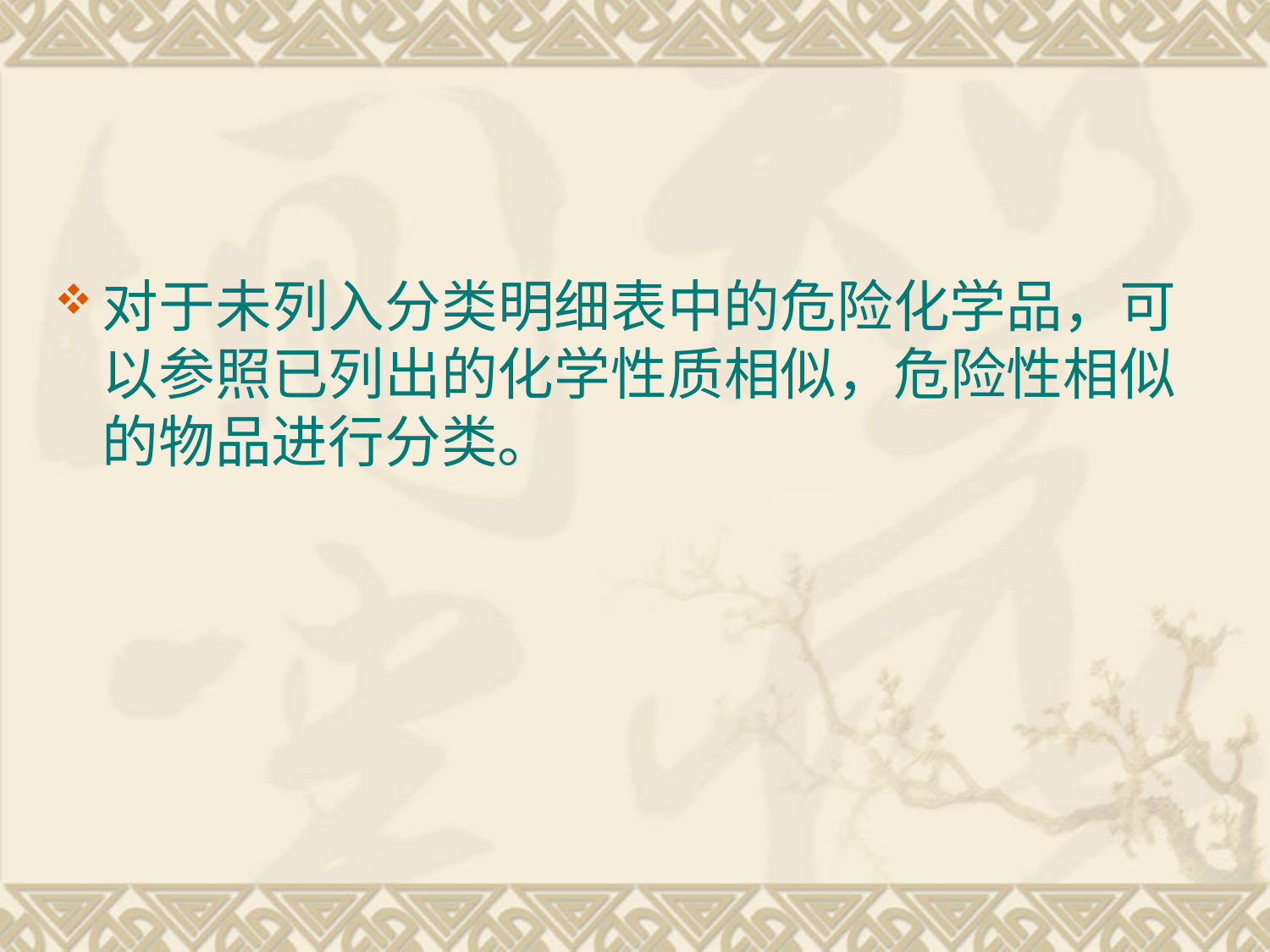

#
对于未列入分类明细表中的危险化学品，可以参照已列出的化学性质相似，危险性相似的物品进行分类。